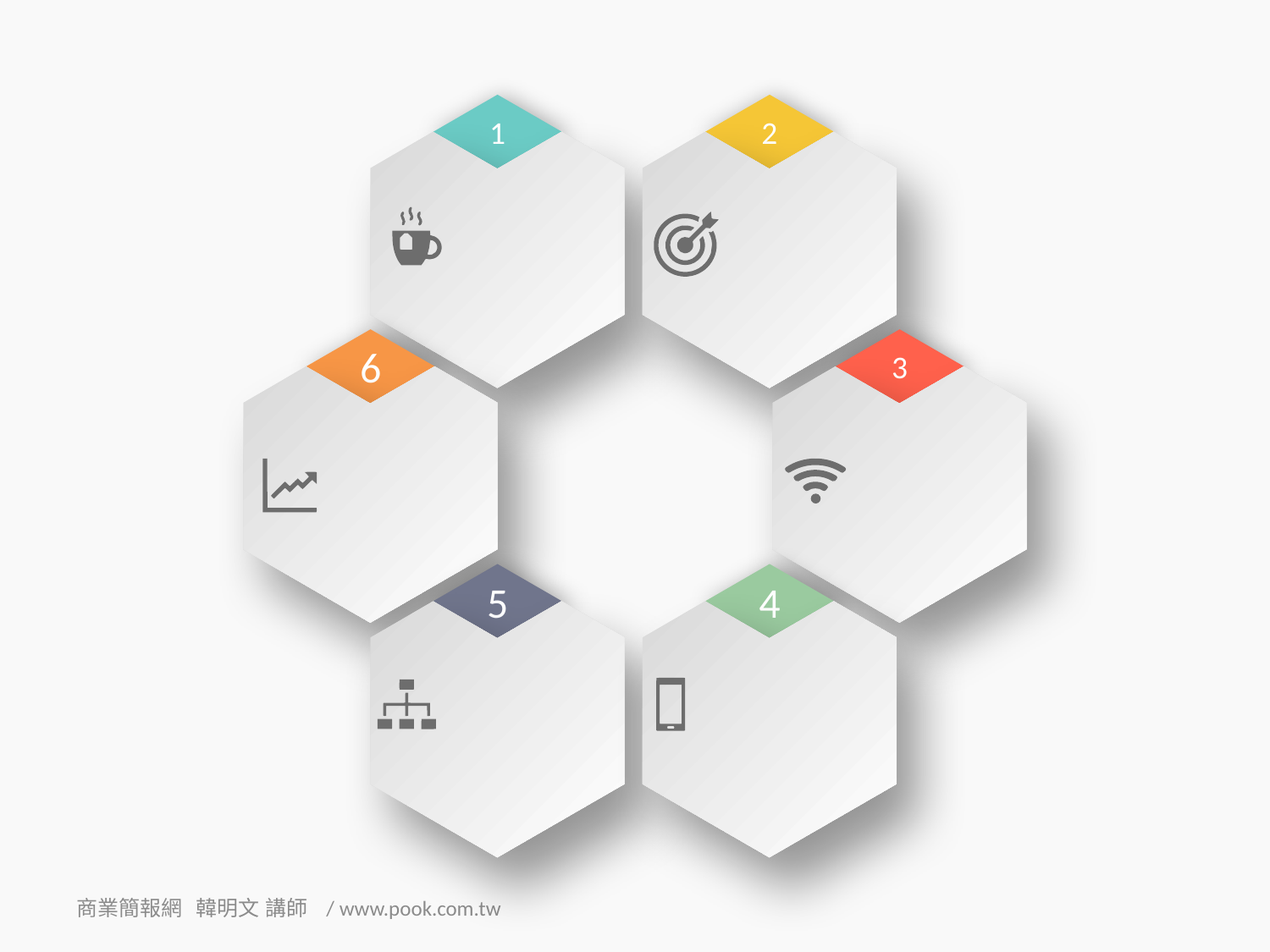

1
2

6
3

5
4

商業簡報網  韓明文 講師  / www.pook.com.tw